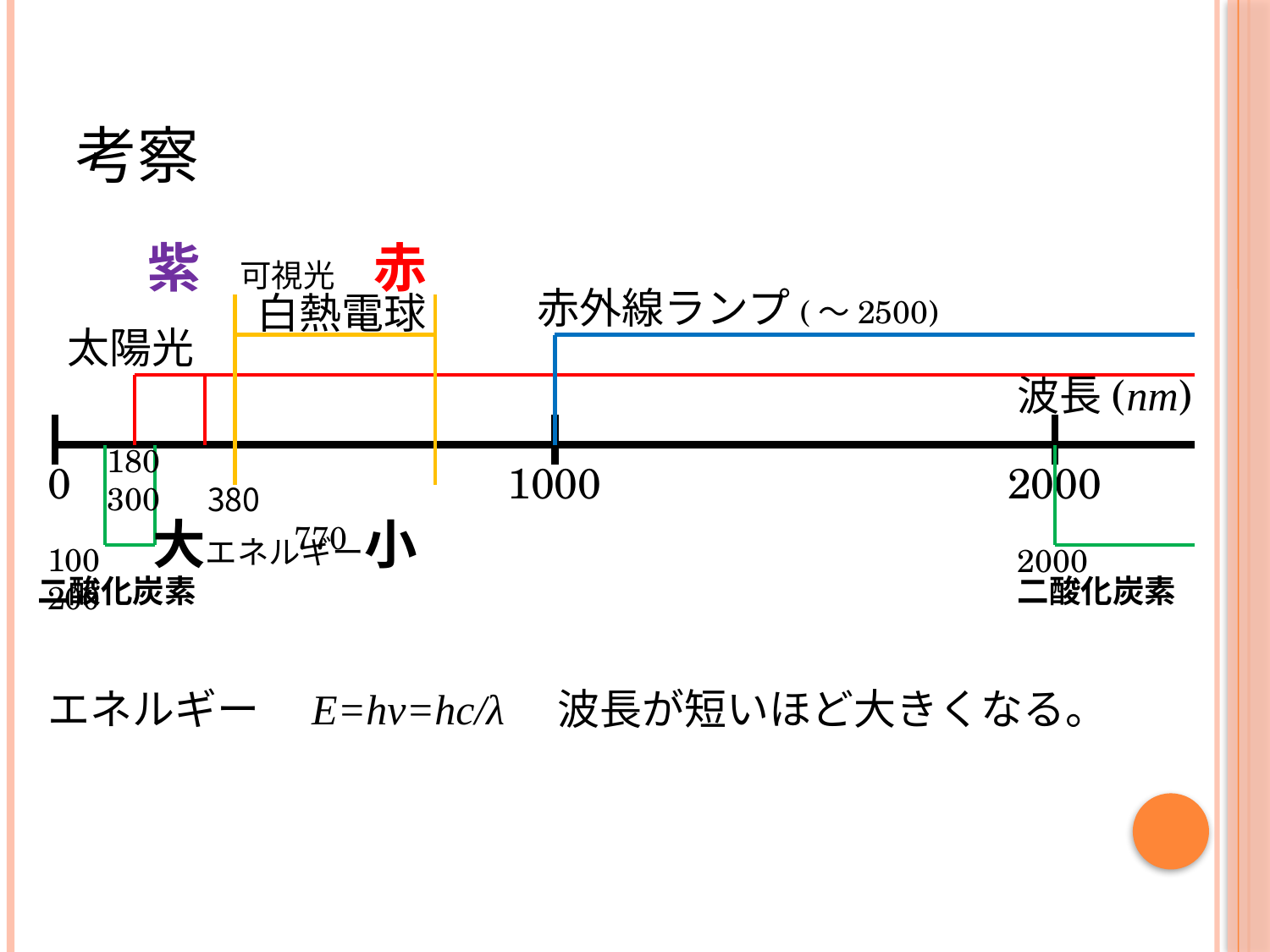

# 考察
紫　 可視光 　赤
赤外線ランプ(～2500)
白熱電球
太陽光
波長(nm)
180　300
0
1000
2000
　 　　　　 　770
大エネルギー小
100　　200
2000
二酸化炭素
二酸化炭素
エネルギー　E=hν=hc/λ　波長が短いほど大きくなる。